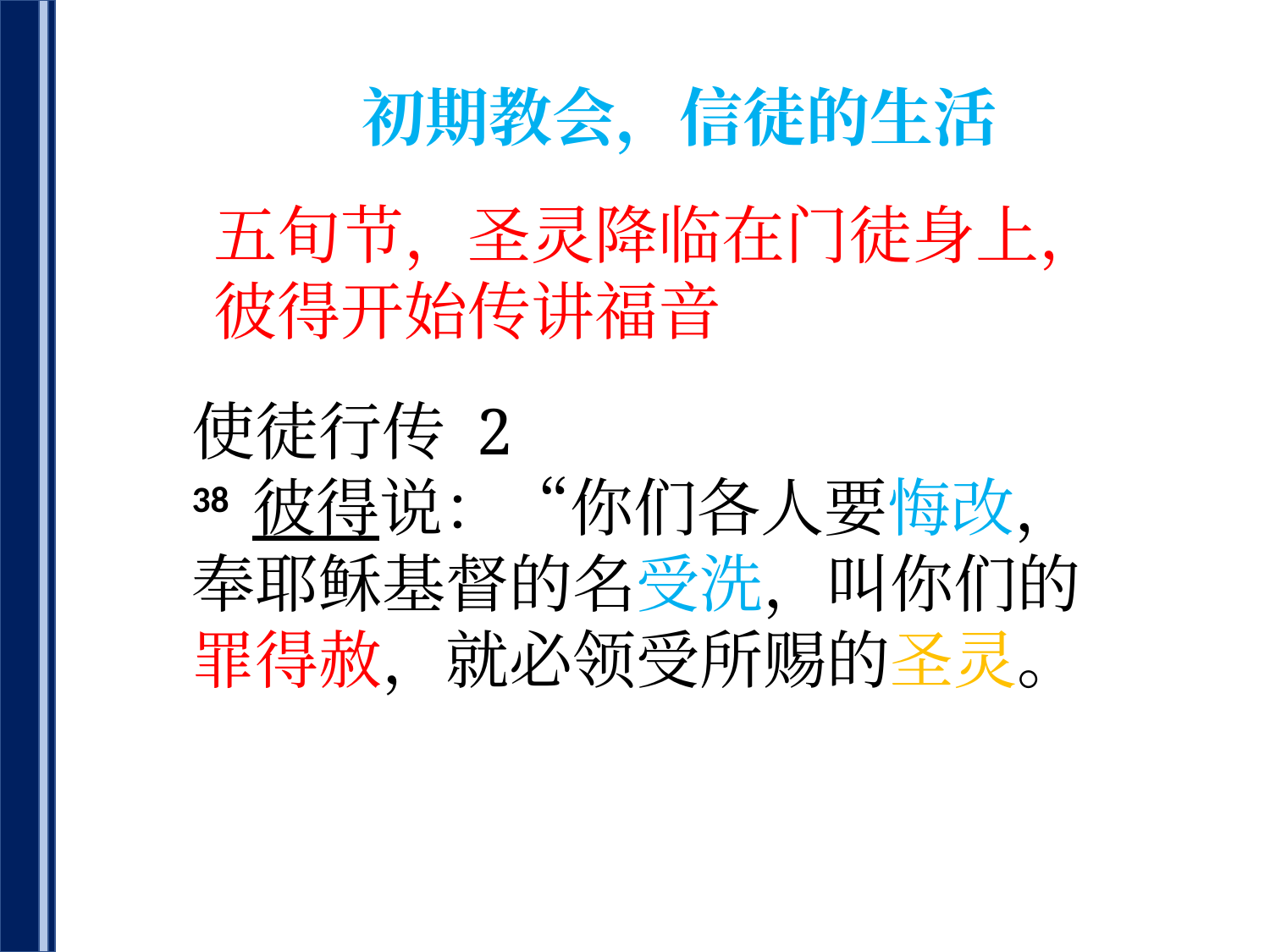

初期教会，信徒的生活
五旬节，圣灵降临在门徒身上，
彼得开始传讲福音
使徒行传 2
38 彼得说：“你们各人要悔改，奉耶稣基督的名受洗，叫你们的罪得赦，就必领受所赐的圣灵。